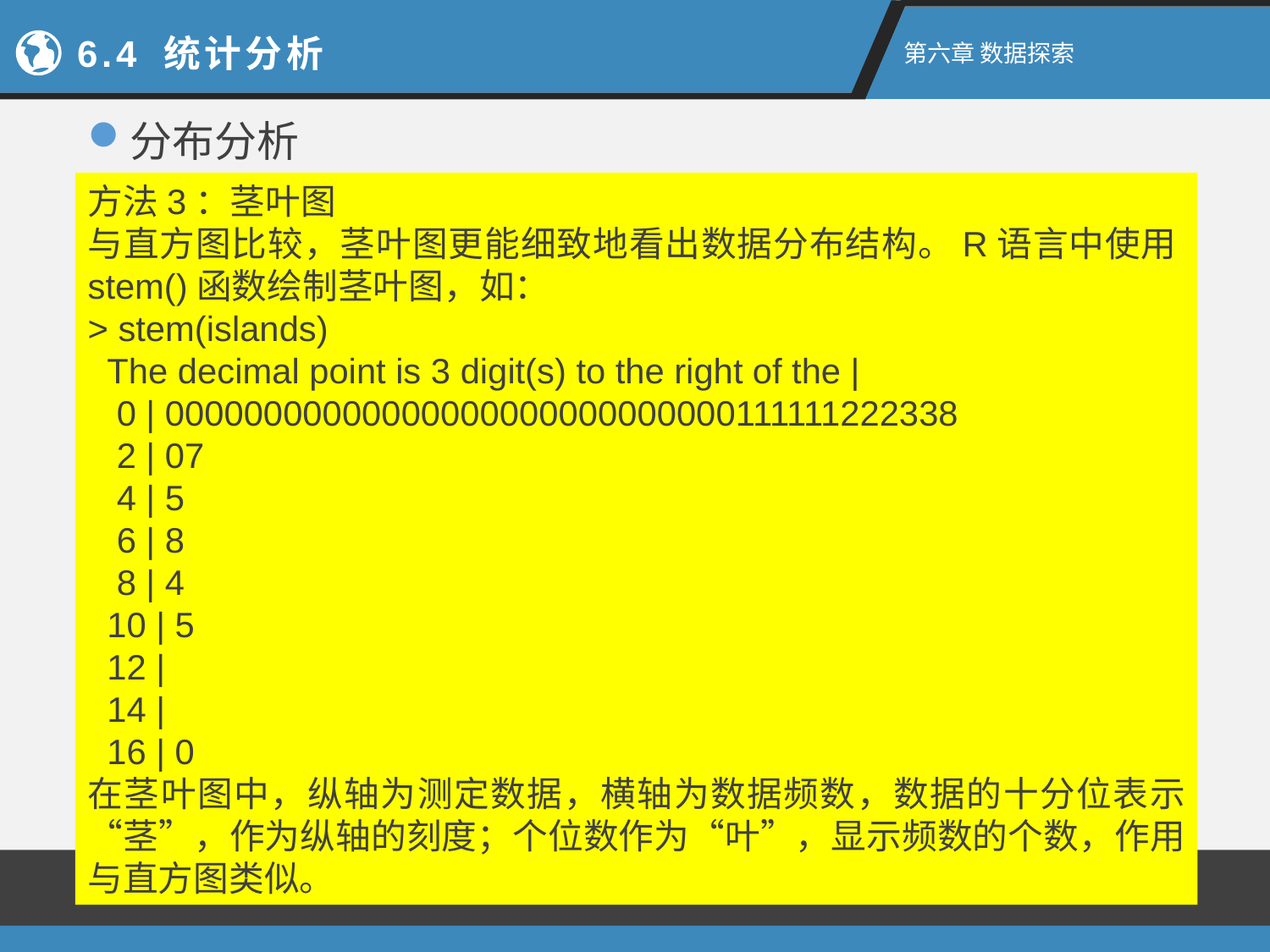

6.4 统计分析

第六章 数据探索
分布分析
方法3：茎叶图
与直方图比较，茎叶图更能细致地看出数据分布结构。R语言中使用stem()函数绘制茎叶图，如：
> stem(islands)
  The decimal point is 3 digit(s) to the right of the |
   0 | 00000000000000000000000000000111111222338
   2 | 07
   4 | 5
   6 | 8
   8 | 4
  10 | 5
  12 |
  14 |
  16 | 0
在茎叶图中，纵轴为测定数据，横轴为数据频数，数据的十分位表示“茎”，作为纵轴的刻度；个位数作为“叶”，显示频数的个数，作用与直方图类似。